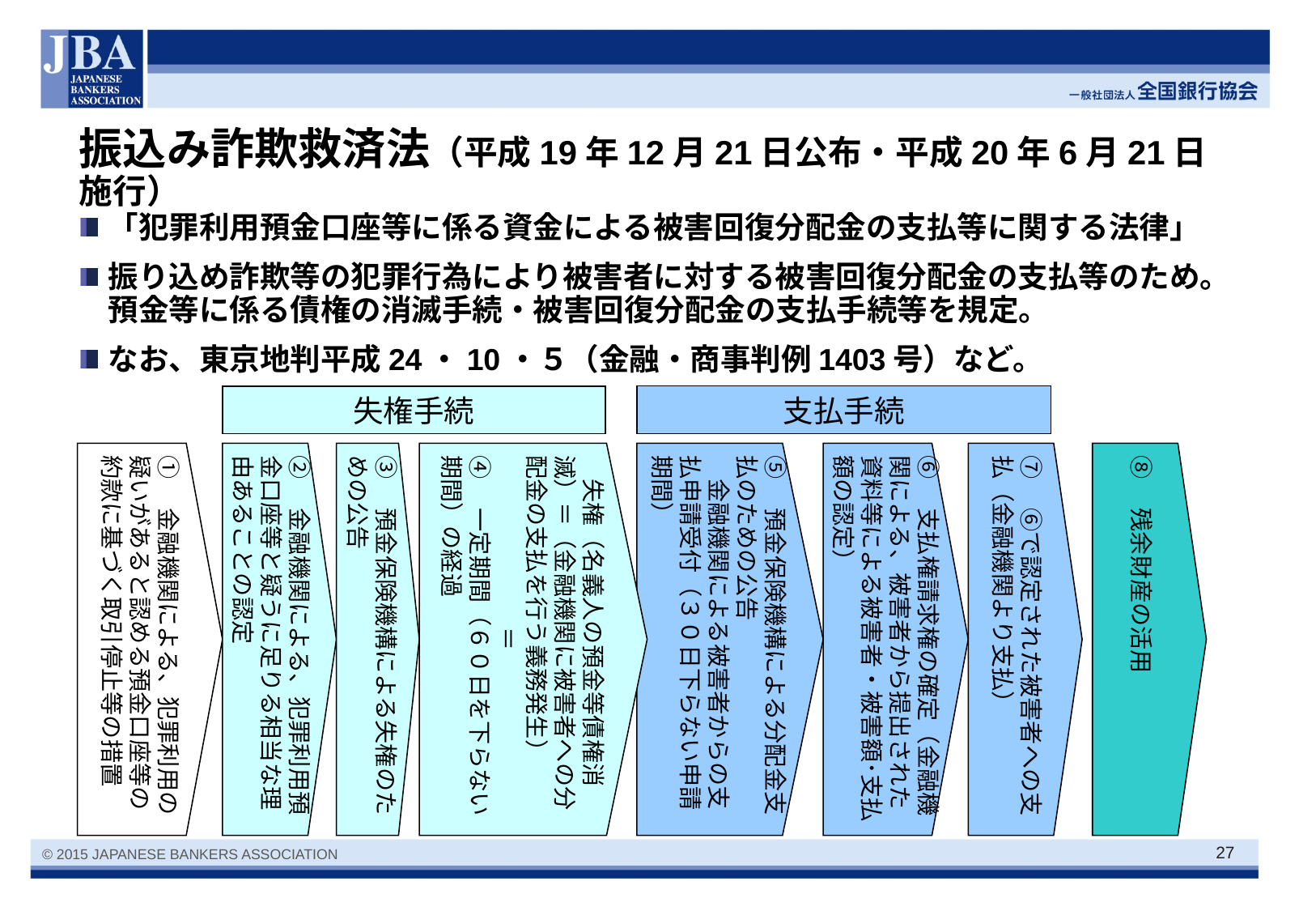

# 振込み詐欺救済法（平成19年12月21日公布・平成20年6月21日施行）
「犯罪利用預金口座等に係る資金による被害回復分配金の支払等に関する法律」
振り込め詐欺等の犯罪行為により被害者に対する被害回復分配金の支払等のため。預金等に係る債権の消滅手続・被害回復分配金の支払手続等を規定。
なお、東京地判平成24・10・５（金融・商事判例1403号）など。
支払手続
失権手続
①　金融機関による、犯罪利用の疑いがあると認める預金口座等の約款に基づく取引停止等の措置
②　金融機関による、犯罪利用預金口座等と疑うに足りる相当な理由あることの認定
③　預金保険機構による失権のための公告
　失権（名義人の預金等債権消滅）＝（金融機関に被害者への分配金の支払を行う義務発生）
＝
④　一定期間（６０日を下らない期間）の経過
⑤　預金保険機構による分配金支払のための公告
　金融機関による被害者からの支払申請受付（３０日下らない申請期間）
⑥　支払権請求権の確定（金融機関による、被害者から提出された資料等による被害者・被害額･支払額の認定）
⑦　⑥で認定された被害者への支払（金融機関より支払）
⑧　残余財産の活用